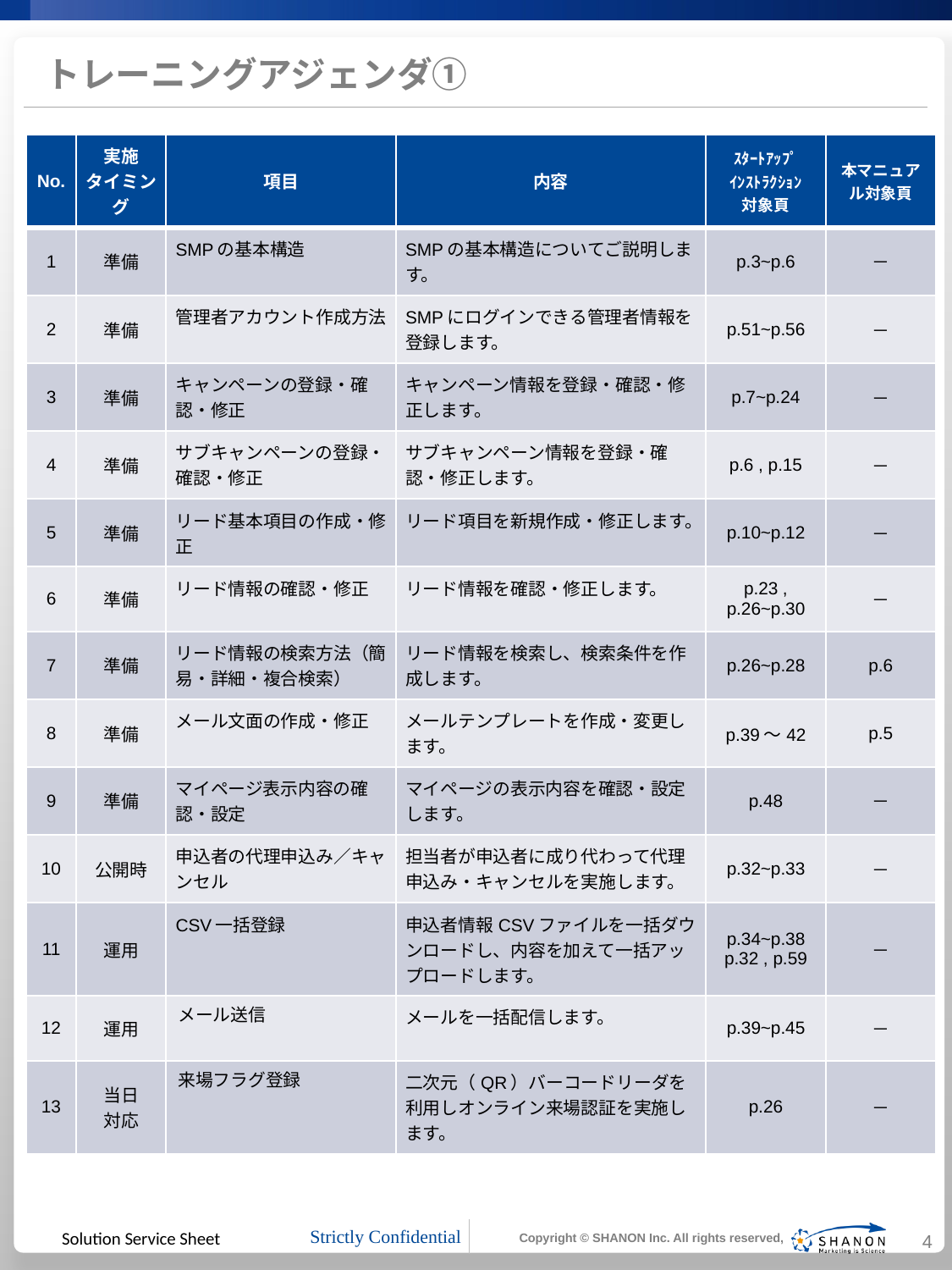

# トレーニングアジェンダ①
| No. | 実施 タイミング | 項目 | 内容 | ｽﾀｰﾄｱｯﾌﾟ ｲﾝｽﾄﾗｸｼｮﾝ 対象頁 | 本マニュアル対象頁 |
| --- | --- | --- | --- | --- | --- |
| 1 | 準備 | SMPの基本構造 | SMPの基本構造についてご説明します。 | p.3~p.6 | － |
| 2 | 準備 | 管理者アカウント作成方法 | SMPにログインできる管理者情報を登録します。 | p.51~p.56 | － |
| 3 | 準備 | キャンペーンの登録・確認・修正 | キャンペーン情報を登録・確認・修正します。 | p.7~p.24 | － |
| 4 | 準備 | サブキャンペーンの登録・確認・修正 | サブキャンペーン情報を登録・確認・修正します。 | p.6 , p.15 | － |
| 5 | 準備 | リード基本項目の作成・修正 | リード項目を新規作成・修正します。 | p.10~p.12 | － |
| 6 | 準備 | リード情報の確認・修正 | リード情報を確認・修正します。 | p.23 , p.26~p.30 | － |
| 7 | 準備 | リード情報の検索方法（簡易・詳細・複合検索） | リード情報を検索し、検索条件を作成します。 | p.26~p.28 | p.6 |
| 8 | 準備 | メール文面の作成・修正 | メールテンプレートを作成・変更します。 | p.39～42 | p.5 |
| 9 | 準備 | マイページ表示内容の確認・設定 | マイページの表示内容を確認・設定します。 | p.48 | － |
| 10 | 公開時 | 申込者の代理申込み／キャンセル | 担当者が申込者に成り代わって代理申込み・キャンセルを実施します。 | p.32~p.33 | － |
| 11 | 運用 | CSV一括登録 | 申込者情報CSVファイルを一括ダウンロードし、内容を加えて一括アップロードします。 | p.34~p.38 p.32 , p.59 | － |
| 12 | 運用 | メール送信 | メールを一括配信します。 | p.39~p.45 | － |
| 13 | 当日 対応 | 来場フラグ登録 | 二次元（QR）バーコードリーダを利用しオンライン来場認証を実施します。 | p.26 | － |
4